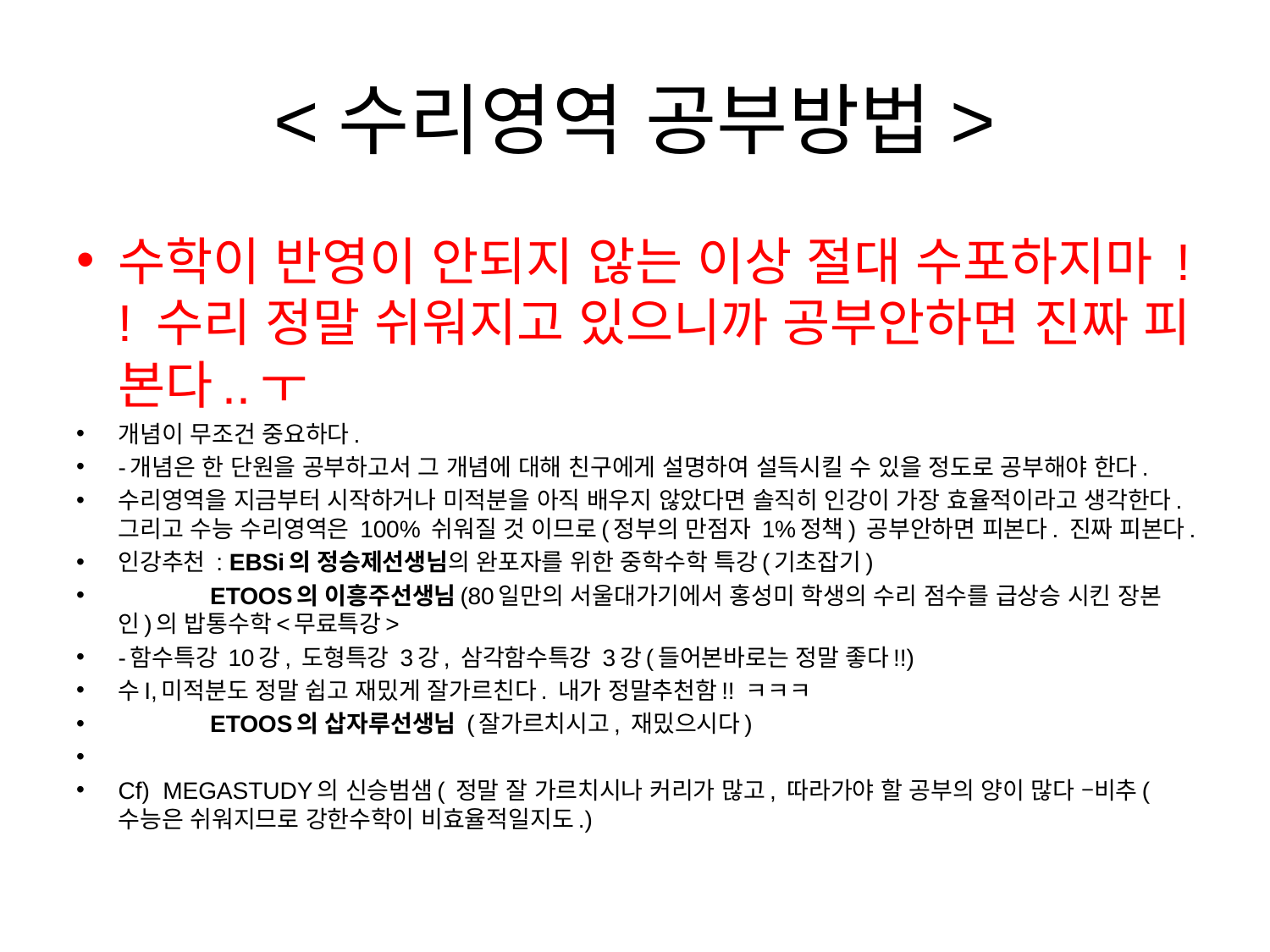

# <수리영역 공부방법>
수학이 반영이 안되지 않는 이상 절대 수포하지마 ! ! 수리 정말 쉬워지고 있으니까 공부안하면 진짜 피 본다..ㅜ
개념이 무조건 중요하다.
-개념은 한 단원을 공부하고서 그 개념에 대해 친구에게 설명하여 설득시킬 수 있을 정도로 공부해야 한다.
수리영역을 지금부터 시작하거나 미적분을 아직 배우지 않았다면 솔직히 인강이 가장 효율적이라고 생각한다. 그리고 수능 수리영역은 100% 쉬워질 것 이므로(정부의 만점자 1%정책) 공부안하면 피본다. 진짜 피본다.
인강추천 : EBSi의 정승제선생님의 완포자를 위한 중학수학 특강(기초잡기)
              ETOOS의 이흥주선생님(80일만의 서울대가기에서 홍성미 학생의 수리 점수를 급상승 시킨 장본인)의 밥통수학<무료특강>
-함수특강 10강, 도형특강 3강, 삼각함수특강 3강(들어본바로는 정말 좋다!!)
수I,미적분도 정말 쉽고 재밌게 잘가르친다. 내가 정말추천함!! ㅋㅋㅋ
              ETOOS의 삽자루선생님 (잘가르치시고, 재밌으시다)

Cf)  MEGASTUDY의 신승범샘( 정말 잘 가르치시나 커리가 많고, 따라가야 할 공부의 양이 많다 –비추(수능은 쉬워지므로 강한수학이 비효율적일지도.)